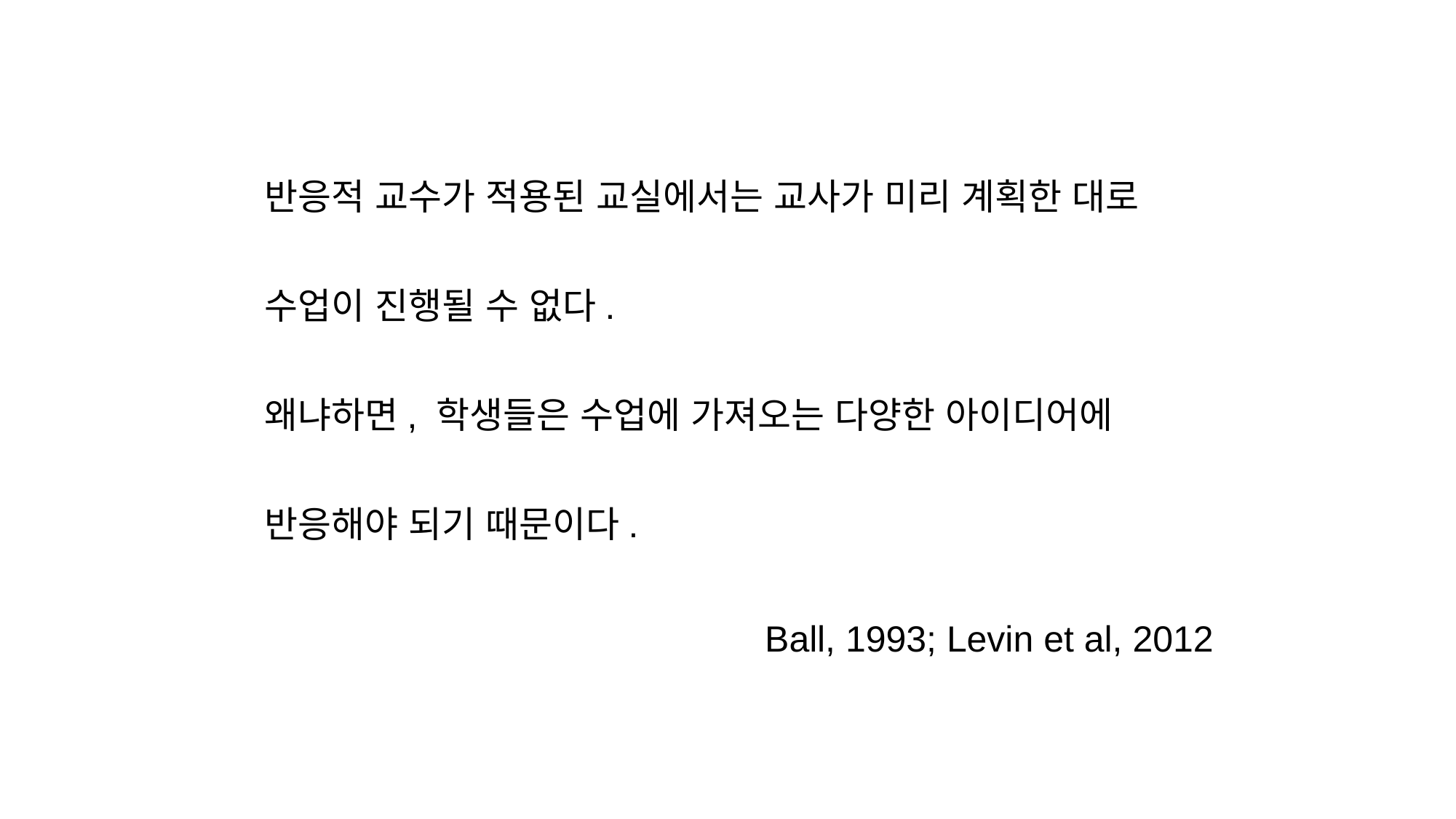

반응적 교수가 적용된 교실에서는 교사가 미리 계획한 대로 수업이 진행될 수 없다.
왜냐하면, 학생들은 수업에 가져오는 다양한 아이디어에 반응해야 되기 때문이다.

Ball, 1993; Levin et al, 2012